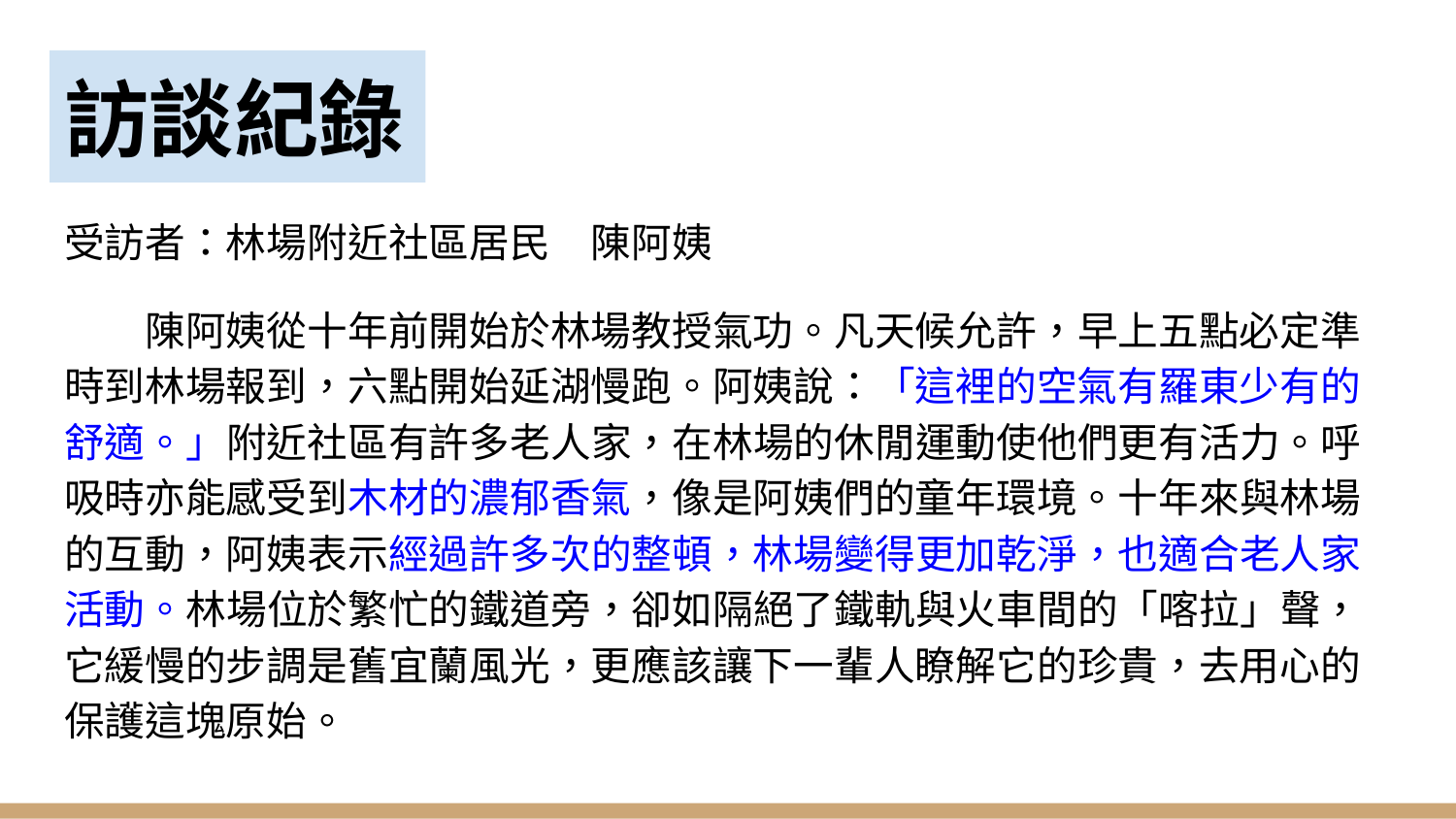

# 訪談紀錄
受訪者：林場附近社區居民　陳阿姨
　　陳阿姨從十年前開始於林場教授氣功。凡天候允許，早上五點必定準時到林場報到，六點開始延湖慢跑。阿姨說：「這裡的空氣有羅東少有的舒適。」附近社區有許多老人家，在林場的休閒運動使他們更有活力。呼吸時亦能感受到木材的濃郁香氣，像是阿姨們的童年環境。十年來與林場的互動，阿姨表示經過許多次的整頓，林場變得更加乾淨，也適合老人家活動。林場位於繁忙的鐵道旁，卻如隔絕了鐵軌與火車間的「喀拉」聲，它緩慢的步調是舊宜蘭風光，更應該讓下一輩人瞭解它的珍貴，去用心的保護這塊原始。